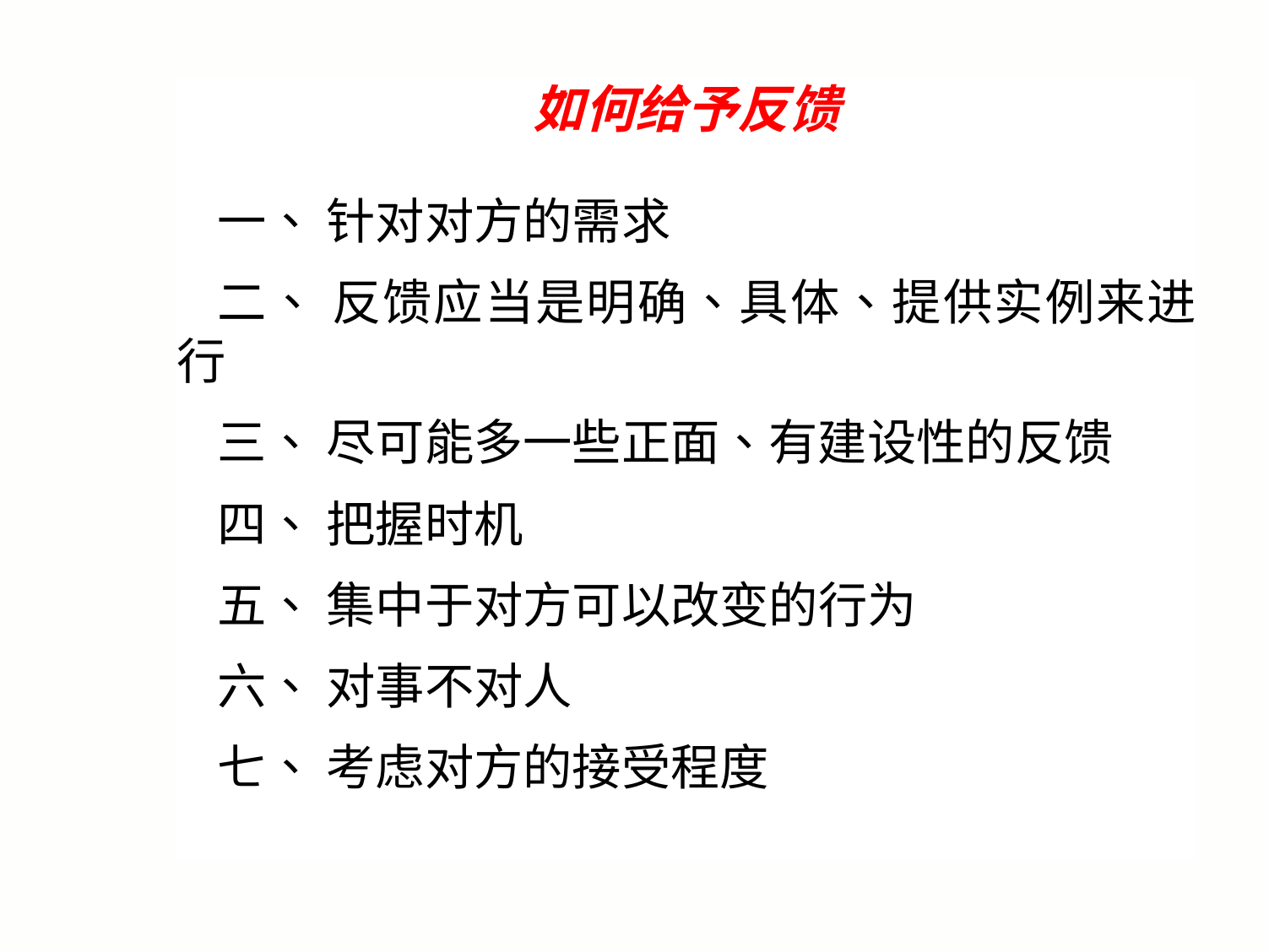

如何给予反馈
一、 针对对方的需求
二、 反馈应当是明确、具体、提供实例来进行
三、 尽可能多一些正面、有建设性的反馈
四、 把握时机
五、 集中于对方可以改变的行为
六、 对事不对人
七、 考虑对方的接受程度